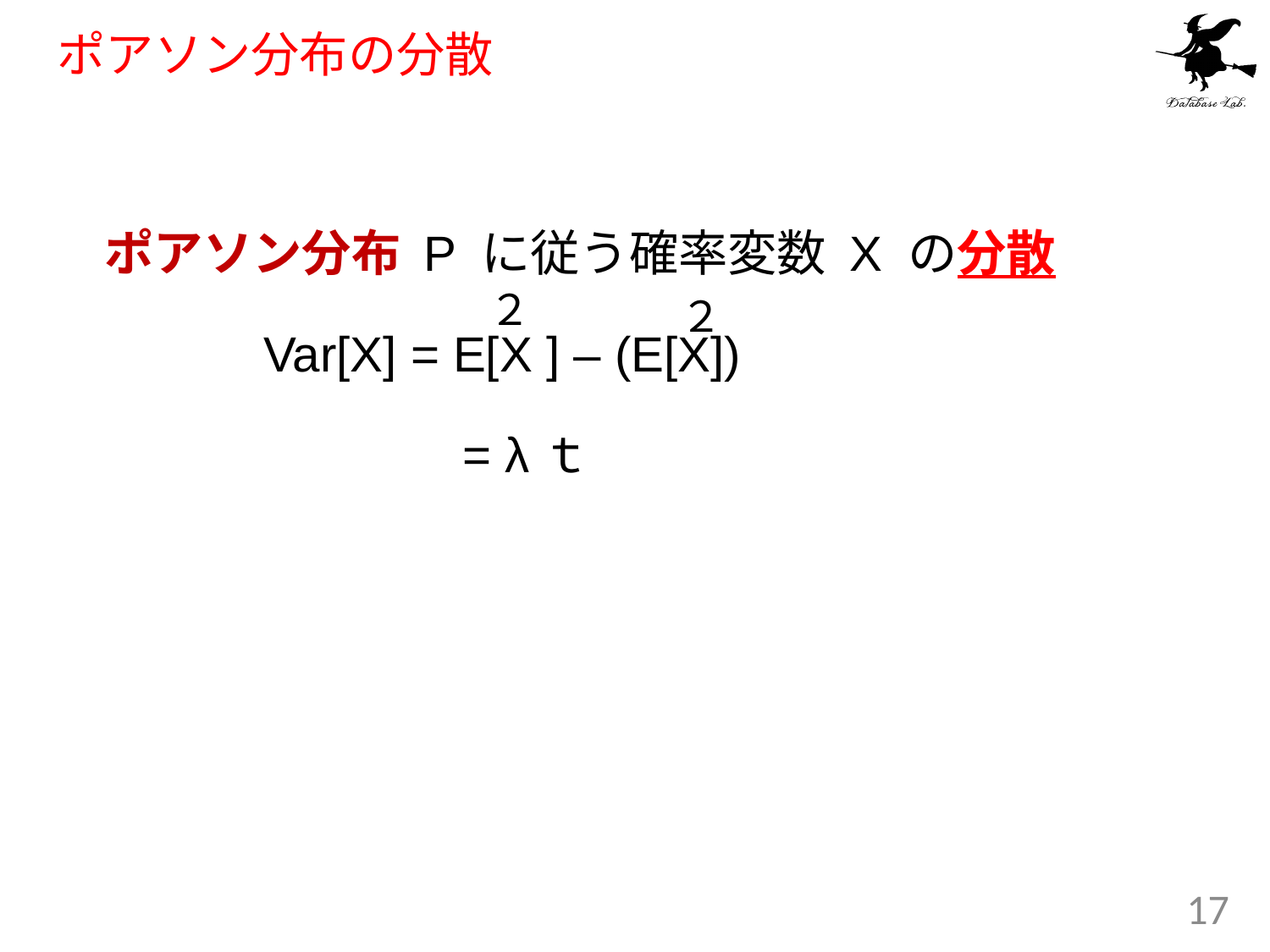

# ポアソン分布の分散
ポアソン分布 P に従う確率変数 X の分散
		Var[X] = E[X ] – (E[X])
			　 = λｔ

２
２
17